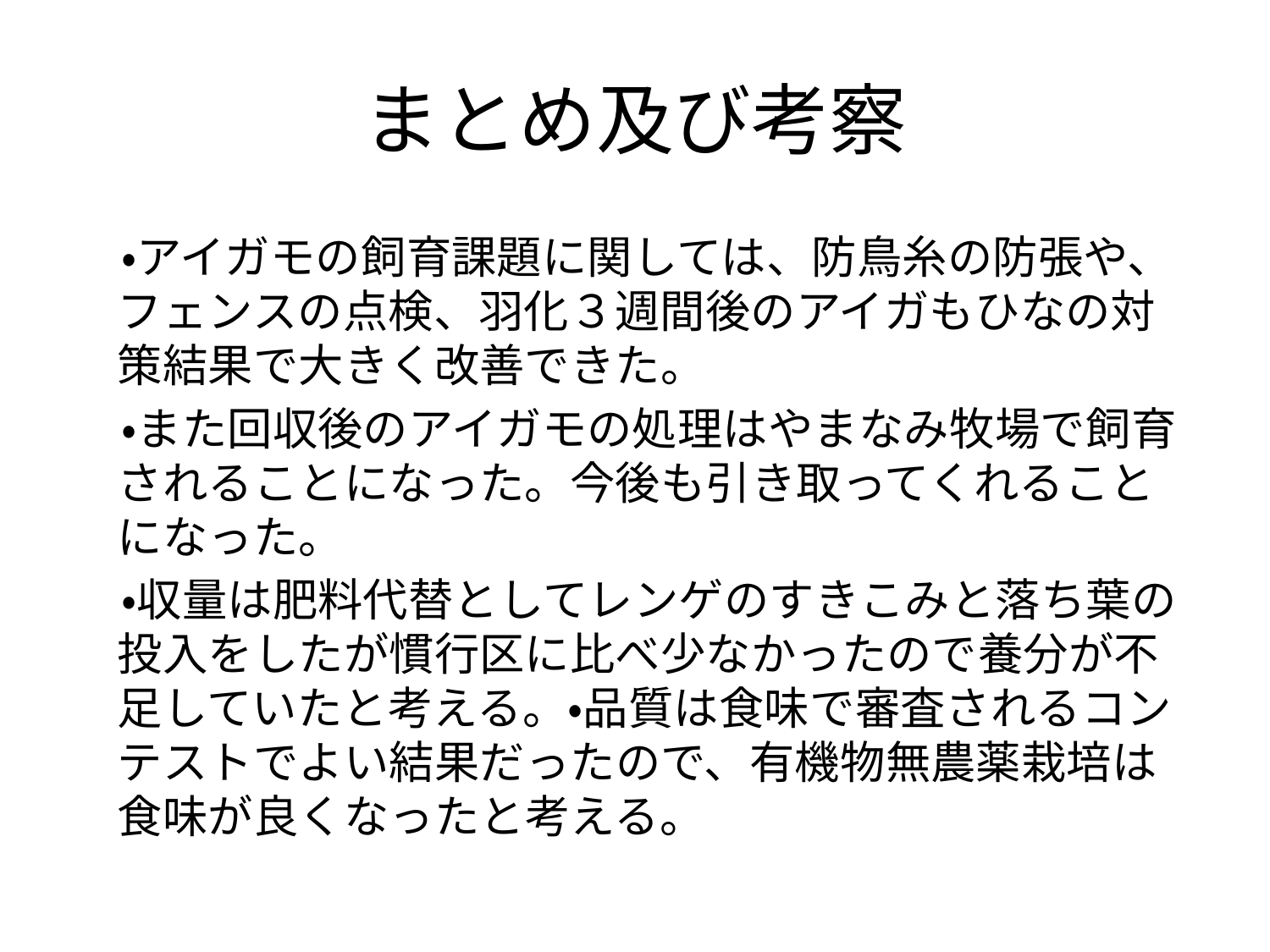

# まとめ及び考察
　・アイガモの飼育課題に関しては、防鳥糸の防張や、フェンスの点検、羽化３週間後のアイガもひなの対策結果で大きく改善できた。
　・また回収後のアイガモの処理はやまなみ牧場で飼育されることになった。今後も引き取ってくれることになった。
　・収量は肥料代替としてレンゲのすきこみと落ち葉の投入をしたが慣行区に比べ少なかったので養分が不足していたと考える。・品質は食味で審査されるコンテストでよい結果だったので、有機物無農薬栽培は食味が良くなったと考える。